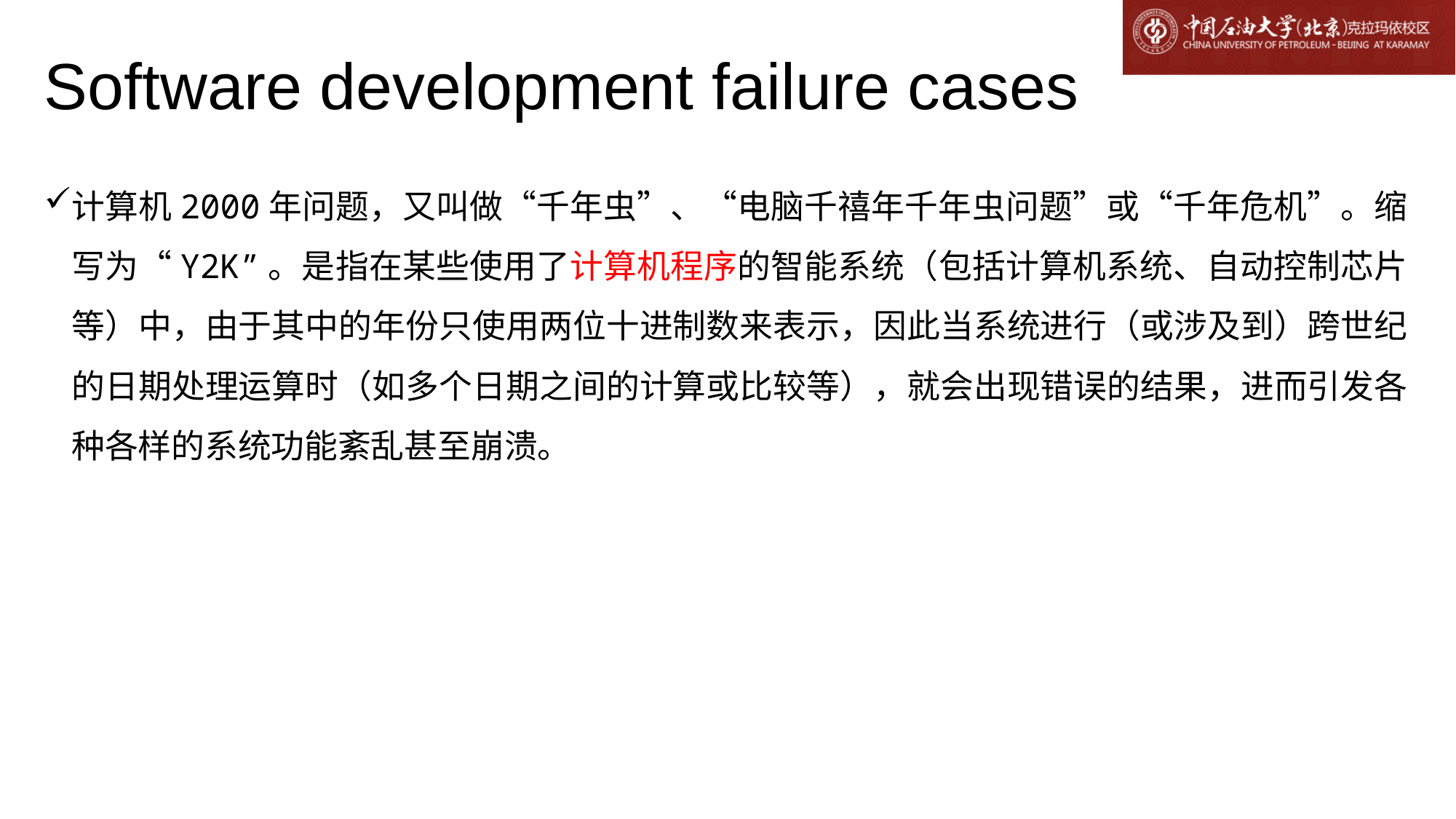

# Software development failure cases
计算机2000年问题，又叫做“千年虫”、“电脑千禧年千年虫问题”或“千年危机”。缩写为“Y2K”。是指在某些使用了计算机程序的智能系统（包括计算机系统、自动控制芯片等）中，由于其中的年份只使用两位十进制数来表示，因此当系统进行（或涉及到）跨世纪的日期处理运算时（如多个日期之间的计算或比较等），就会出现错误的结果，进而引发各种各样的系统功能紊乱甚至崩溃。